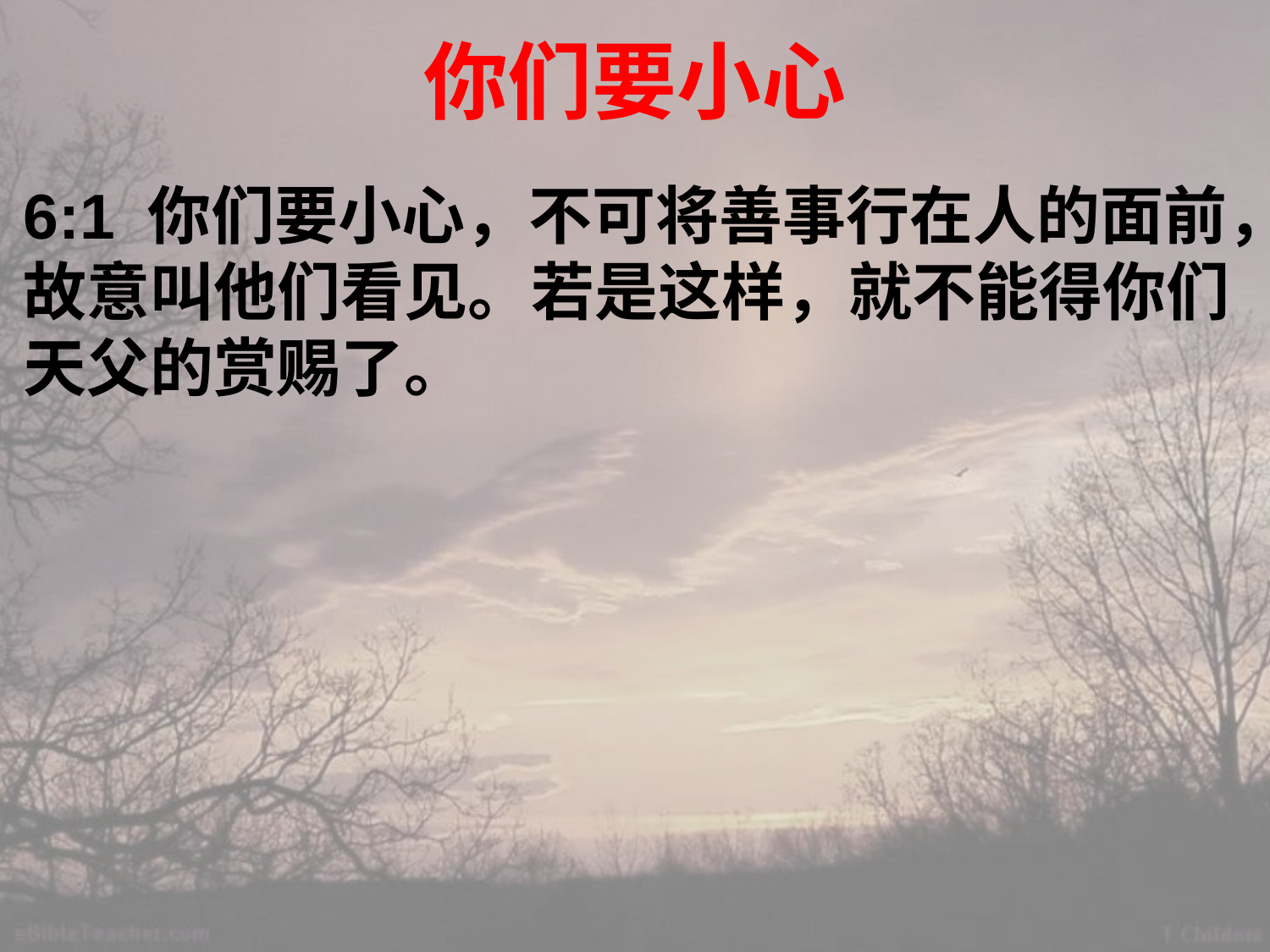

# 你们要小心
6:1 你们要小心，不可将善事行在人的面前，故意叫他们看见。若是这样，就不能得你们天父的赏赐了。